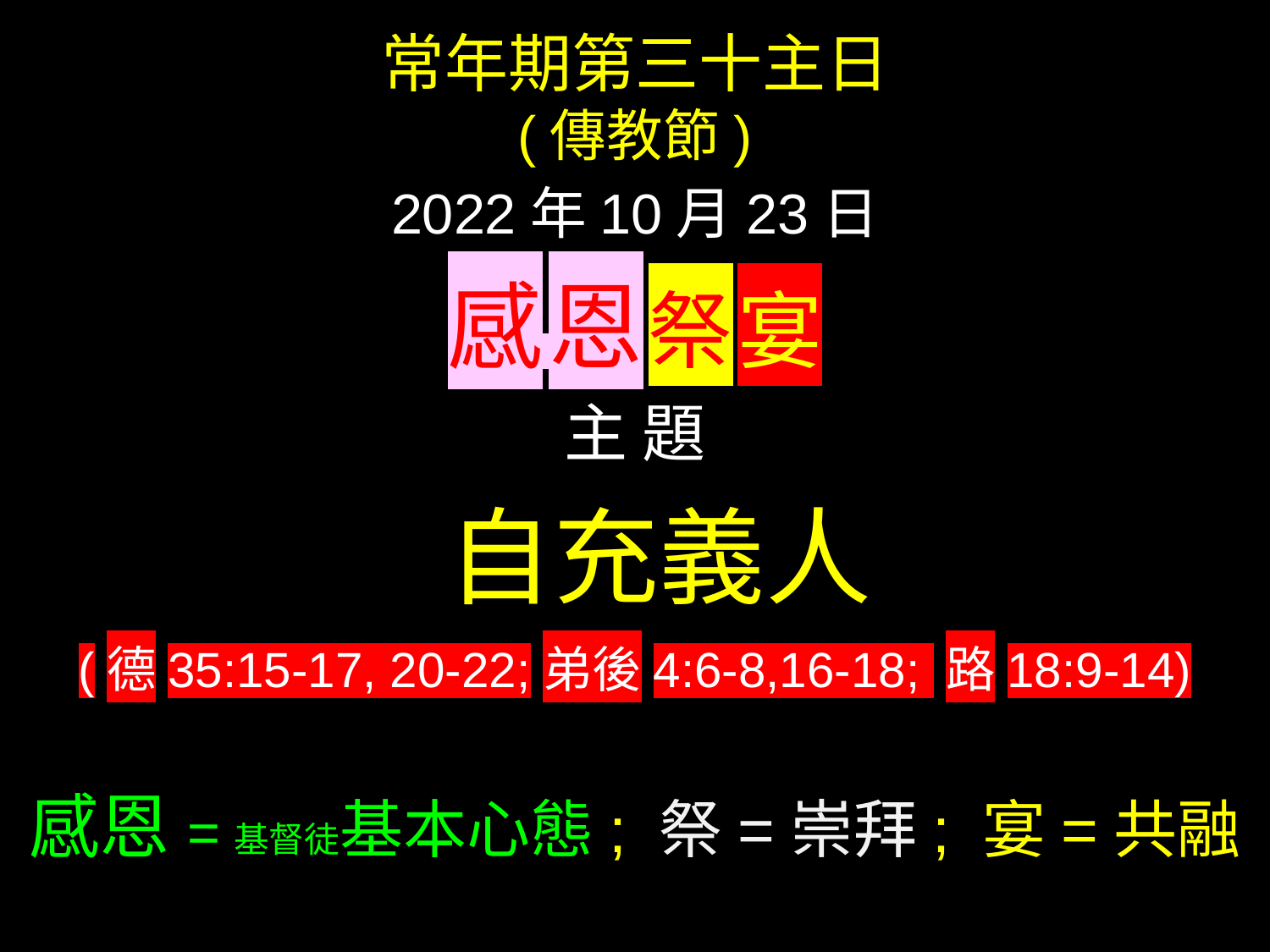

常年期第三十主日
(傳教節)
2022年10月23日
感 恩 祭 宴

主 題
 自充義人
(德35:15-17, 20-22;弟後4:6-8,16-18; 路18:9-14)

感恩=基督徒基本心態; 祭=崇拜; 宴=共融